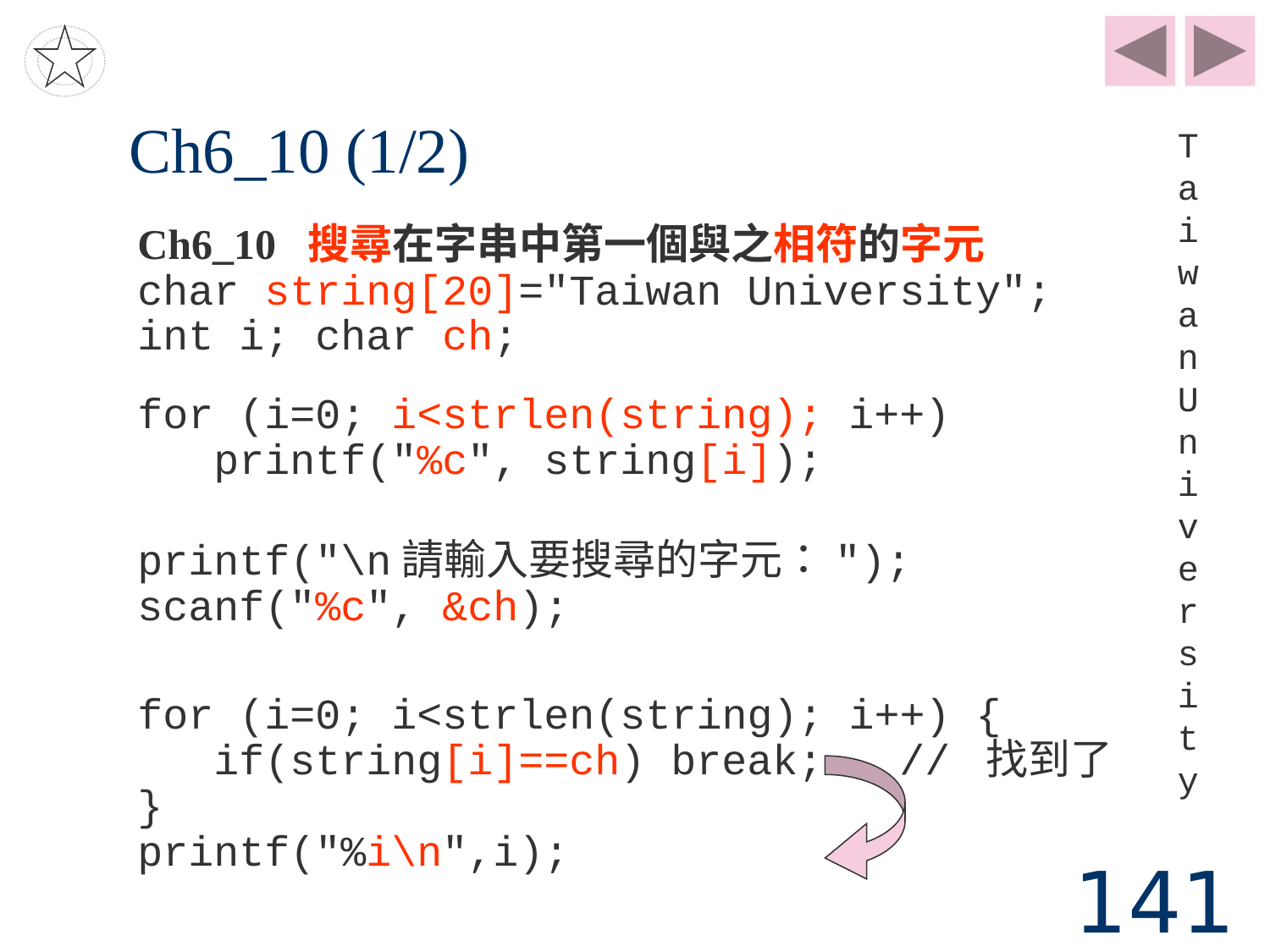

# Ch6_10 (1/2)
TaiwanUniversity
Ch6_10  搜尋在字串中第一個與之相符的字元
char string[20]="Taiwan University";
int i; char ch;
for (i=0; i<strlen(string); i++)
   printf("%c", string[i]);
printf("\n請輸入要搜尋的字元：");
scanf("%c", &ch);
for (i=0; i<strlen(string); i++) {
   if(string[i]==ch) break;	// 找到了
}
printf("%i\n",i);

141